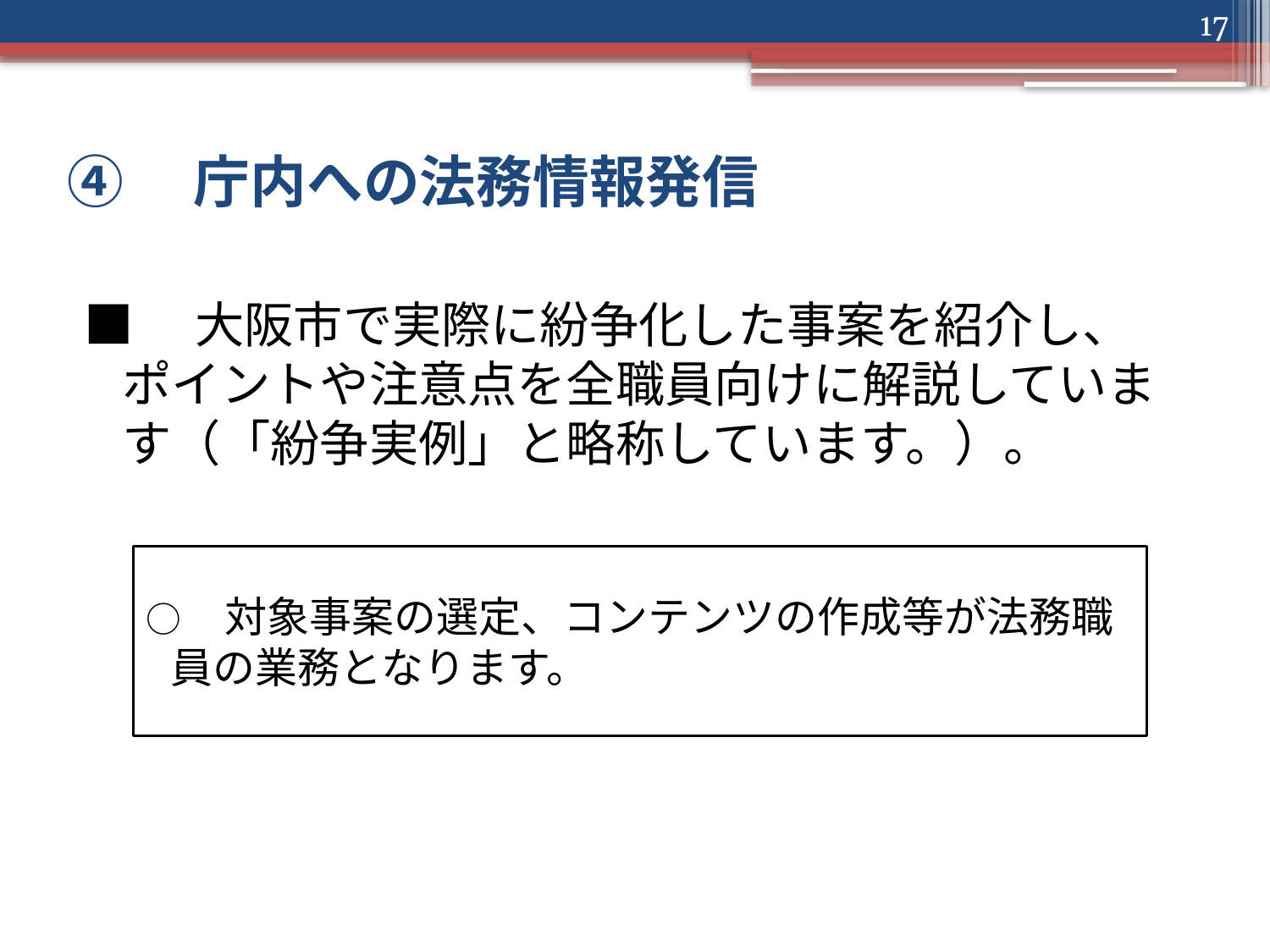

17
# ④　庁内への法務情報発信
■　大阪市で実際に紛争化した事案を紹介し、ポイントや注意点を全職員向けに解説しています（「紛争実例」と略称しています。）。
○　対象事案の選定、コンテンツの作成等が法務職員の業務となります。